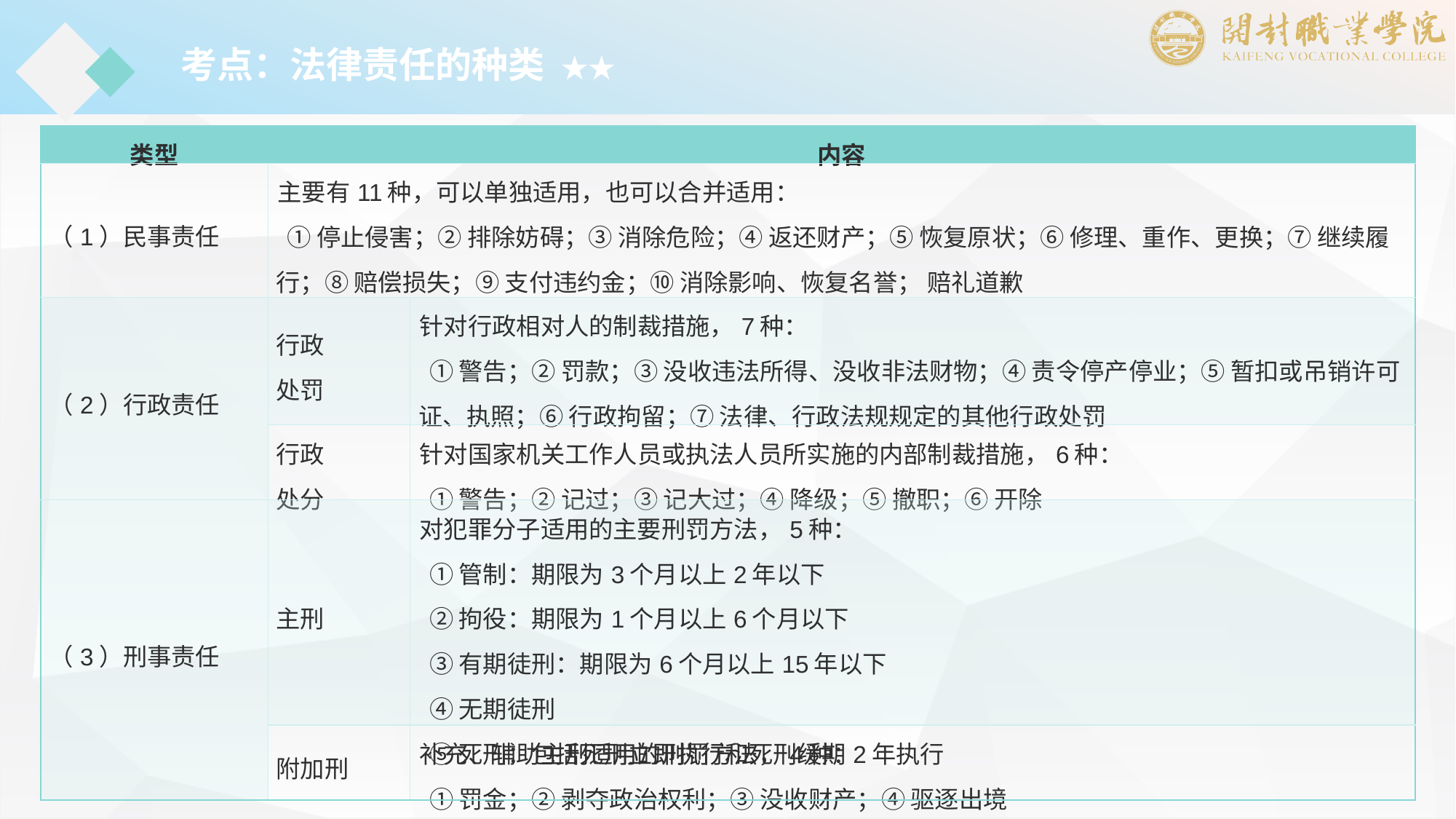

考点：法律责任的种类  ★★
| 类型 | 内容 |  |
| --- | --- | --- |
| （1）民事责任 | 主要有11种，可以单独适用，也可以合并适用： ① 停止侵害；② 排除妨碍；③ 消除危险；④ 返还财产；⑤ 恢复原状；⑥ 修理、重作、更换；⑦ 继续履行；⑧ 赔偿损失；⑨ 支付违约金；⑩ 消除影响、恢复名誉； 赔礼道歉 |  |
| （2）行政责任 | 行政 处罚 | 针对行政相对人的制裁措施，7种： ① 警告；② 罚款；③ 没收违法所得、没收非法财物；④ 责令停产停业；⑤ 暂扣或吊销许可证、执照；⑥ 行政拘留；⑦ 法律、行政法规规定的其他行政处罚 |
|  | 行政 处分 | 针对国家机关工作人员或执法人员所实施的内部制裁措施，6种： ① 警告；② 记过；③ 记大过；④ 降级；⑤ 撤职；⑥ 开除 |
| （3）刑事责任 | 主刑 | 对犯罪分子适用的主要刑罚方法，5种： ① 管制：期限为3个月以上2年以下 ② 拘役：期限为1个月以上6个月以下 ③ 有期徒刑：期限为6个月以上15年以下 ④ 无期徒刑 ⑤ 死刑：包括死刑立即执行和死刑缓期2年执行 |
|  | 附加刑 | 补充、辅助主刑适用的刑罚方法，4种： ① 罚金；② 剥夺政治权利；③ 没收财产；④ 驱逐出境 |